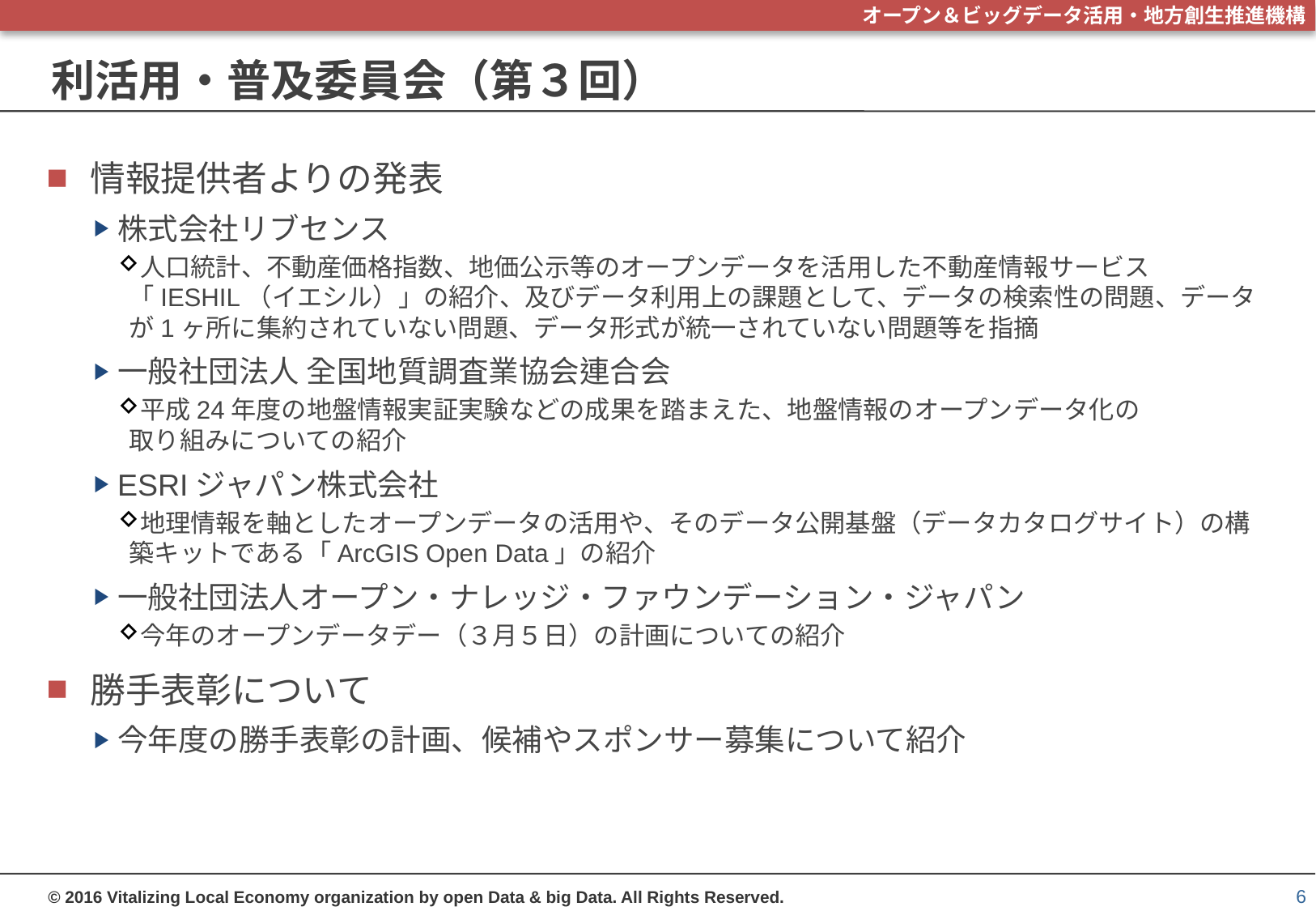

# 利活用・普及委員会（第３回）
情報提供者よりの発表
株式会社リブセンス
人口統計、不動産価格指数、地価公示等のオープンデータを活用した不動産情報サービス「IESHIL（イエシル）」の紹介、及びデータ利用上の課題として、データの検索性の問題、データが1ヶ所に集約されていない問題、データ形式が統一されていない問題等を指摘
一般社団法人 全国地質調査業協会連合会
平成24年度の地盤情報実証実験などの成果を踏まえた、地盤情報のオープンデータ化の
取り組みについての紹介
ESRIジャパン株式会社
地理情報を軸としたオープンデータの活用や、そのデータ公開基盤（データカタログサイト）の構築キットである「ArcGIS Open Data」の紹介
一般社団法人オープン・ナレッジ・ファウンデーション・ジャパン
今年のオープンデータデー（３月５日）の計画についての紹介
勝手表彰について
今年度の勝手表彰の計画、候補やスポンサー募集について紹介

6